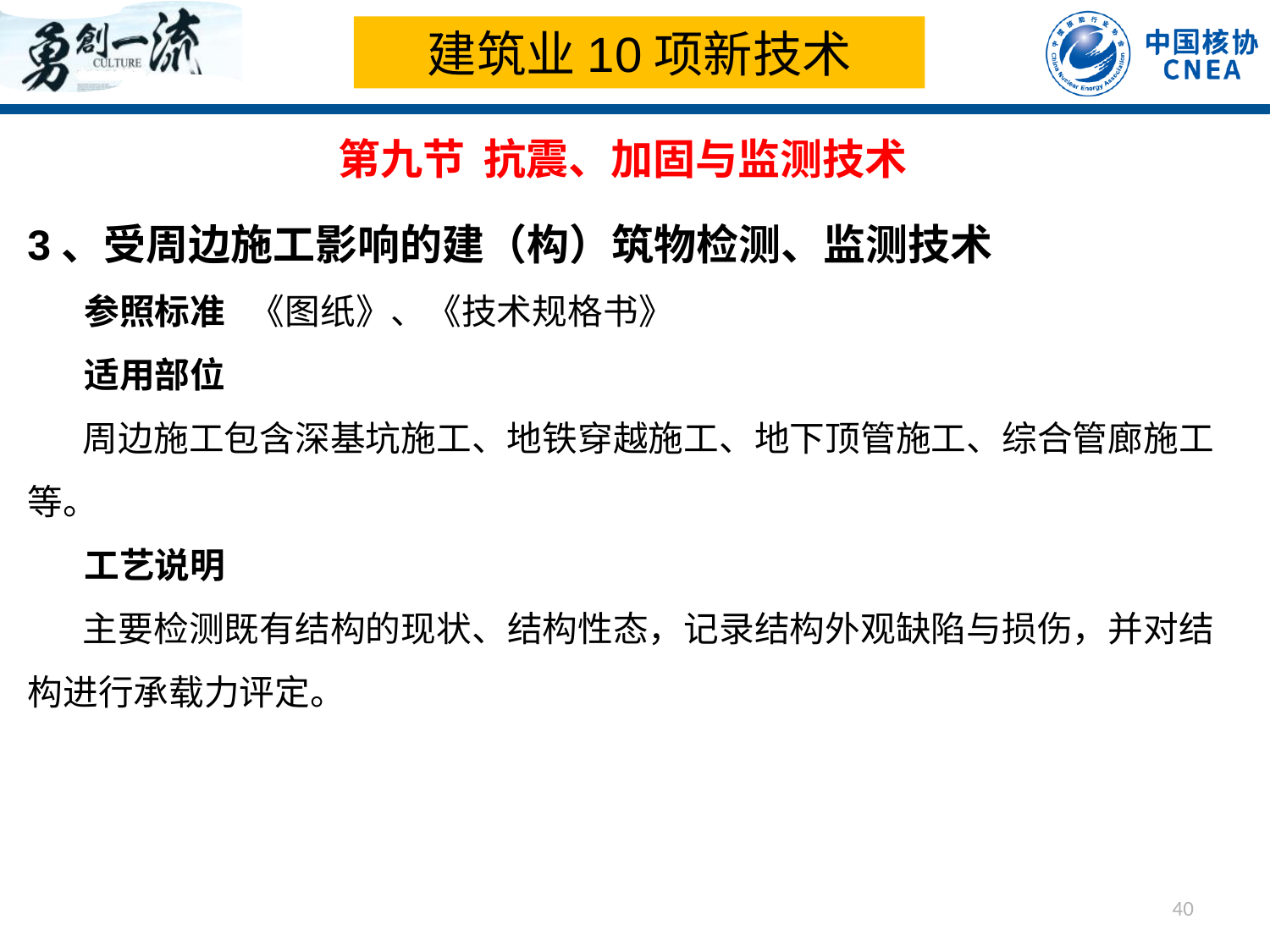

建筑业10项新技术
第九节  抗震、加固与监测技术
3、受周边施工影响的建（构）筑物检测、监测技术
      参照标准   《图纸》、《技术规格书》
      适用部位
      周边施工包含深基坑施工、地铁穿越施工、地下顶管施工、综合管廊施工等。
      工艺说明
      主要检测既有结构的现状、结构性态，记录结构外观缺陷与损伤，并对结构进行承载力评定。
40